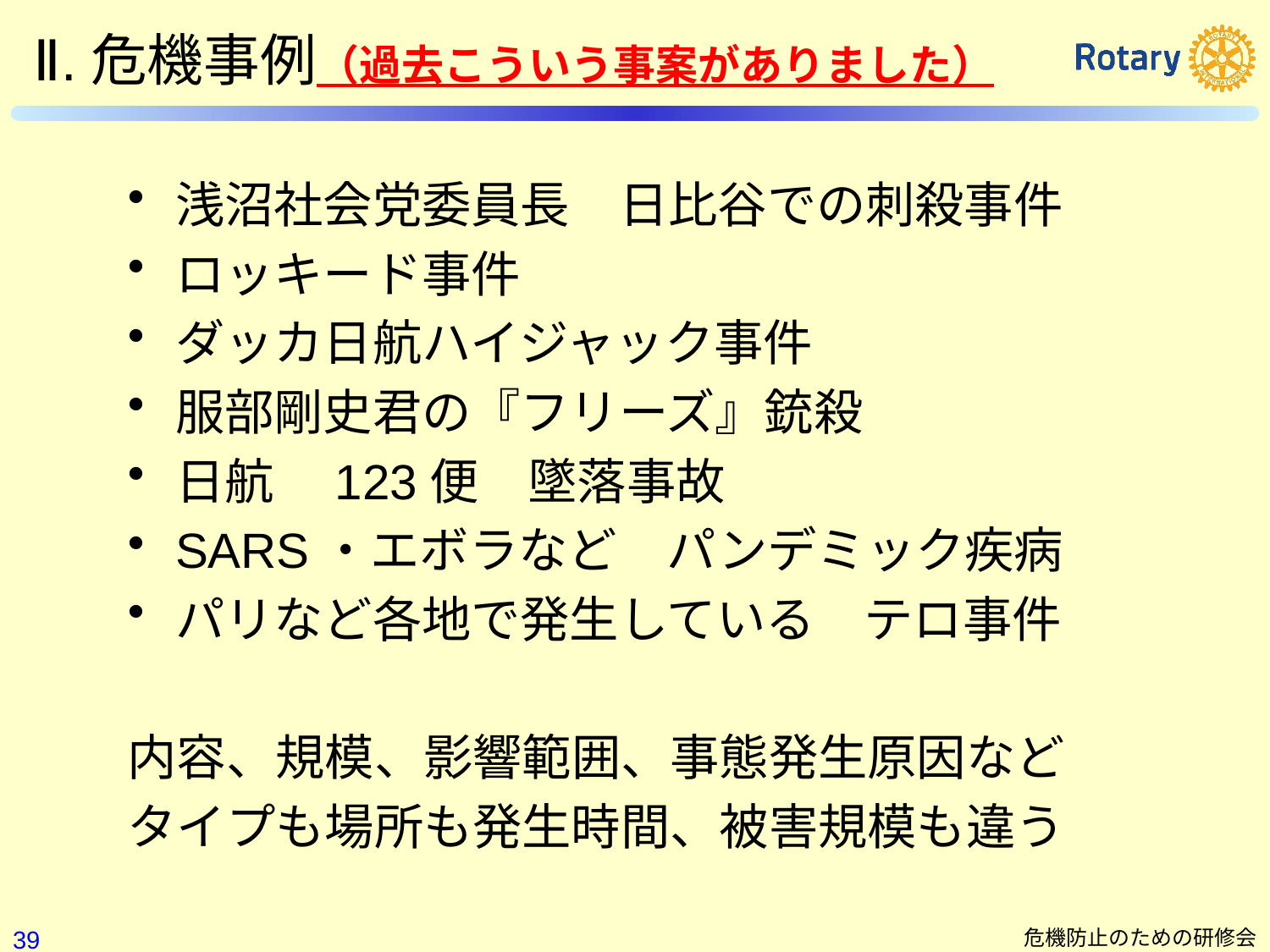

Ⅱ.危機事例（過去こういう事案がありました）
浅沼社会党委員長　日比谷での刺殺事件
ロッキード事件
ダッカ日航ハイジャック事件
服部剛史君の『フリーズ』銃殺
日航　123便　墜落事故
SARS・エボラなど　パンデミック疾病
パリなど各地で発生している　テロ事件

内容、規模、影響範囲、事態発生原因など
タイプも場所も発生時間、被害規模も違う
39
危機防止のための研修会